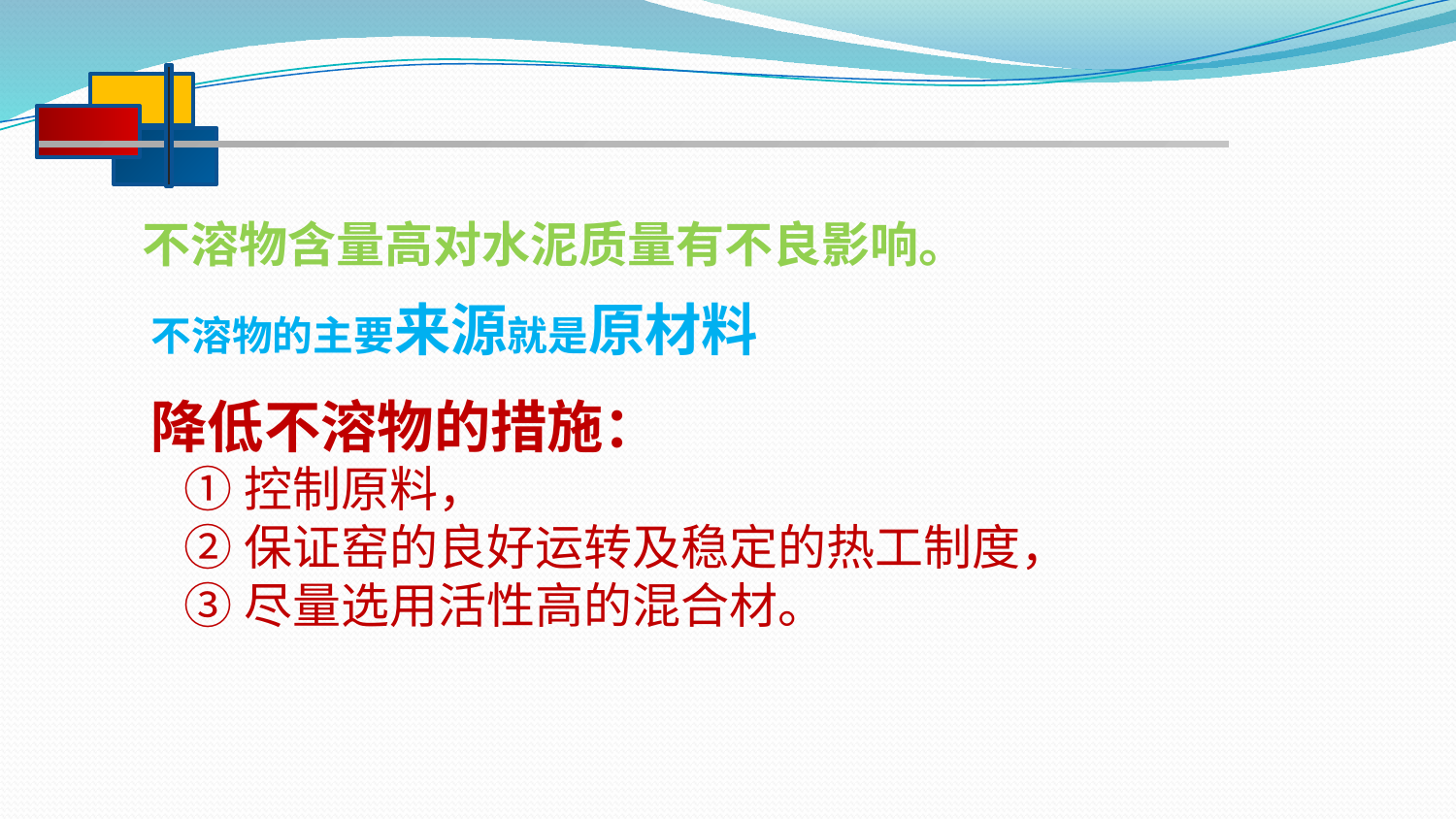

不溶物含量高对水泥质量有不良影响。
不溶物的主要来源就是原材料
降低不溶物的措施：
   ①控制原料，
   ②保证窑的良好运转及稳定的热工制度，
   ③尽量选用活性高的混合材。